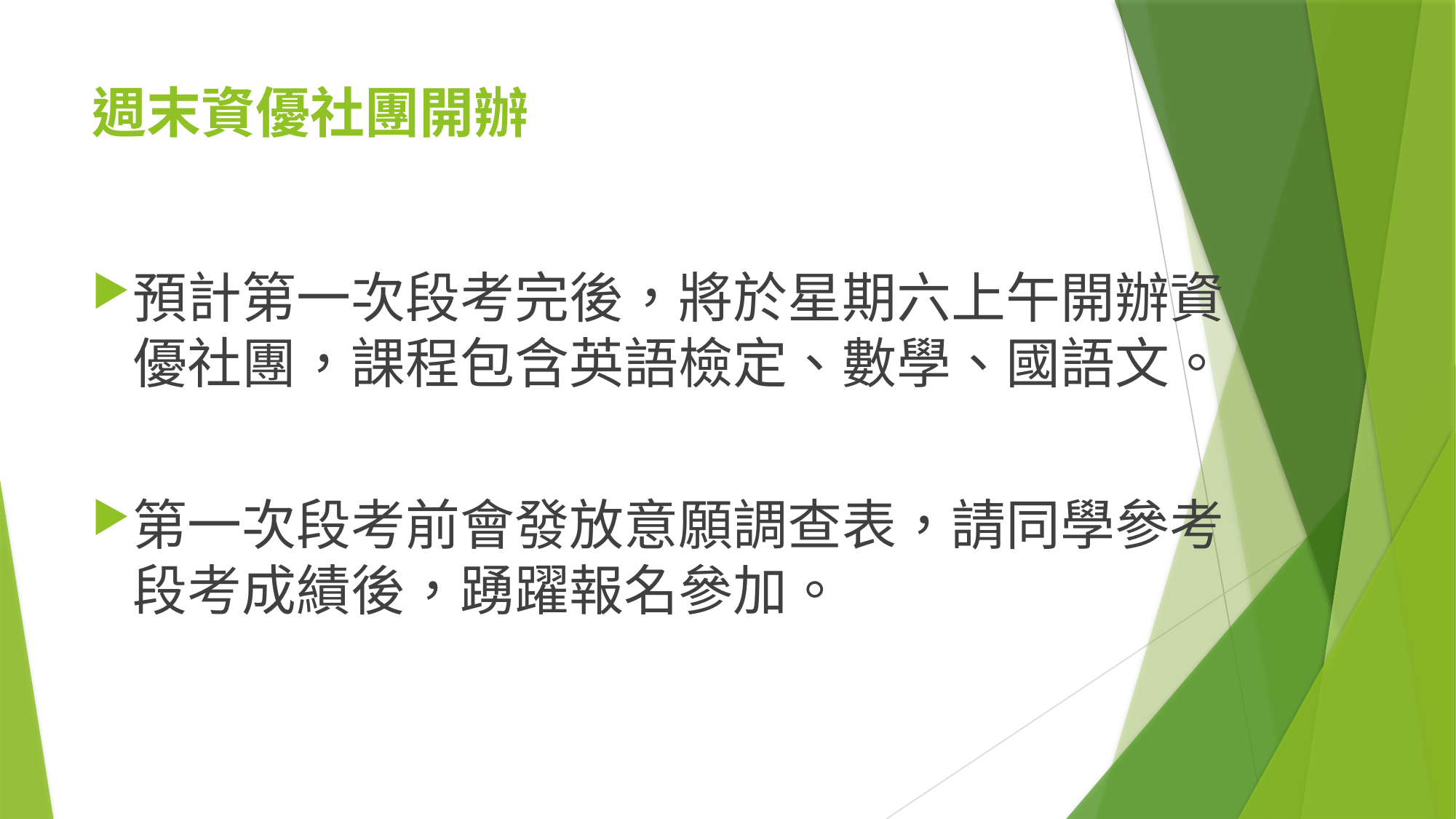

# 週末資優社團開辦
預計第一次段考完後，將於星期六上午開辦資優社團，課程包含英語檢定、數學、國語文。

第一次段考前會發放意願調查表，請同學參考段考成績後，踴躍報名參加。